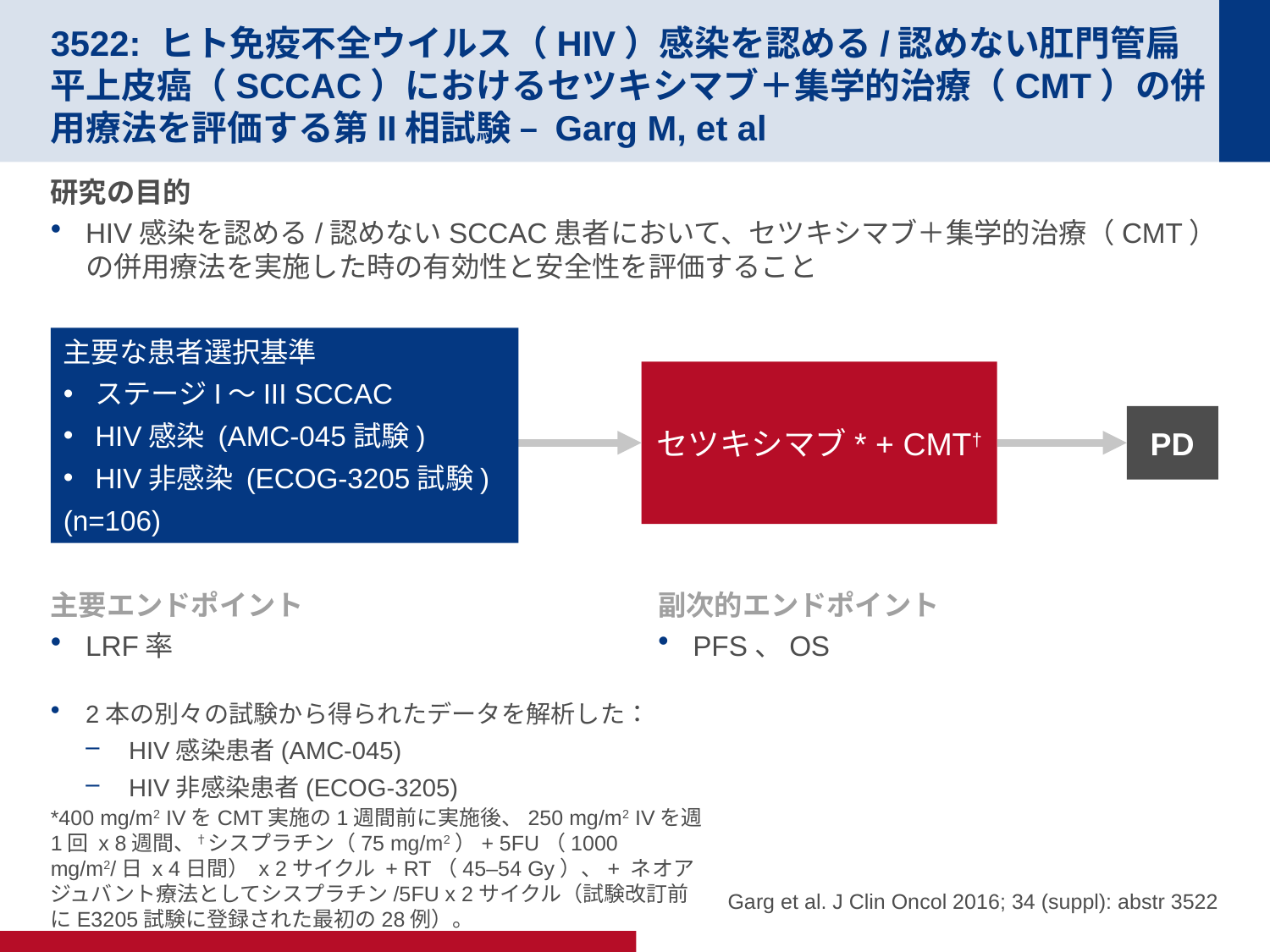

# 3522: ヒト免疫不全ウイルス（HIV）感染を認める/認めない肛門管扁平上皮癌（SCCAC）におけるセツキシマブ＋集学的治療（CMT）の併用療法を評価する第II相試験 – Garg M, et al
研究の目的
HIV感染を認める/認めないSCCAC患者において、セツキシマブ＋集学的治療（CMT）の併用療法を実施した時の有効性と安全性を評価すること

2本の別々の試験から得られたデータを解析した：
HIV感染患者(AMC-045)
HIV非感染患者(ECOG-3205)

主要な患者選択基準
ステージI～III SCCAC
HIV感染 (AMC-045試験)
HIV非感染 (ECOG-3205試験)
(n=106)
セツキシマブ* + CMT†
PD
主要エンドポイント
LRF率

副次的エンドポイント
PFS、OS
Garg et al. J Clin Oncol 2016; 34 (suppl): abstr 3522
*400 mg/m2 IVをCMT実施の1週間前に実施後、250 mg/m2 IVを週1回 x 8週間、†シスプラチン（75 mg/m2）+ 5FU（1000 mg/m2/日 x 4日間） x 2サイクル + RT（45–54 Gy）、+ ネオアジュバント療法としてシスプラチン/5FU x 2サイクル（試験改訂前にE3205試験に登録された最初の28例）。